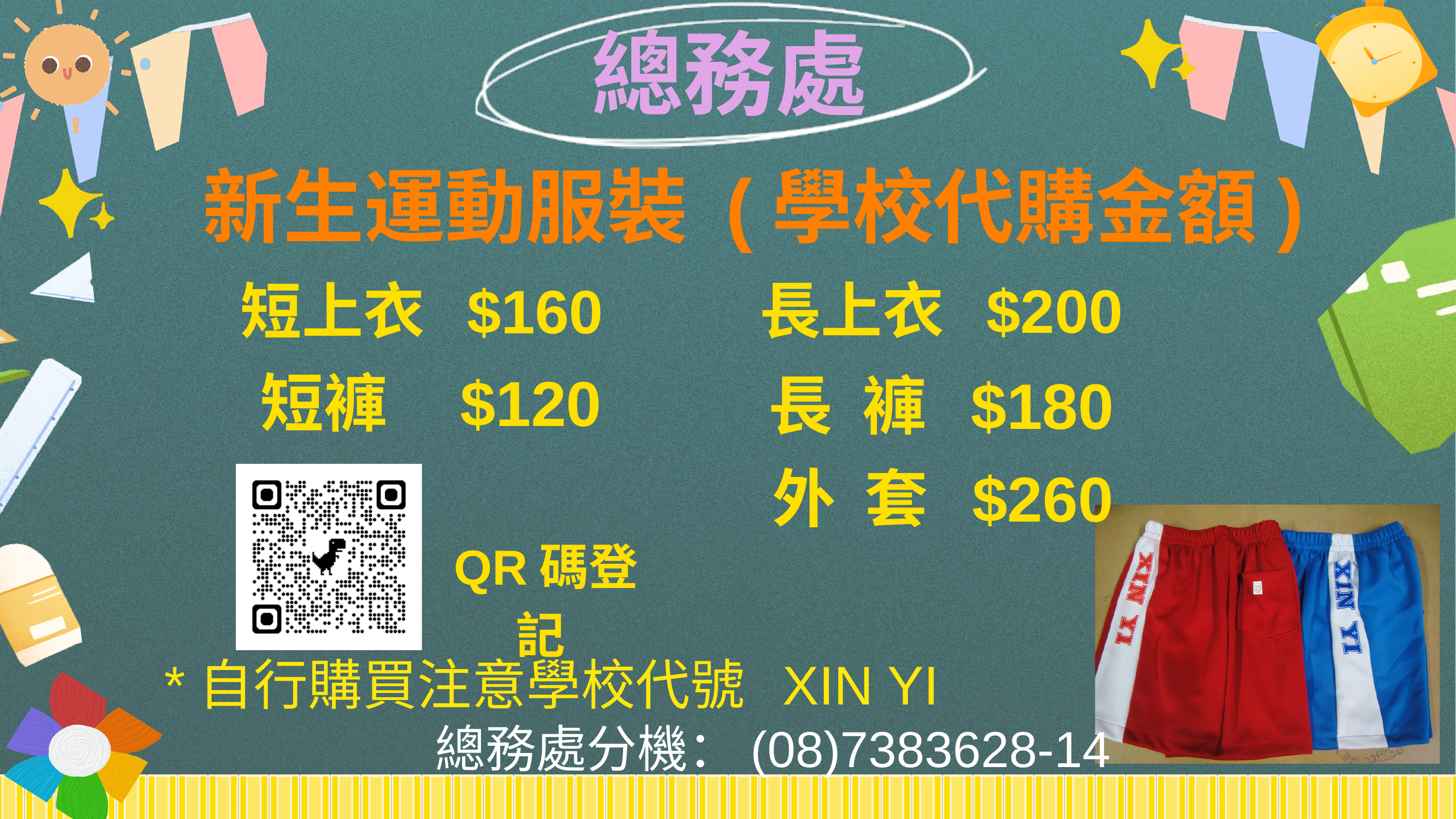

總務處

新生運動服裝 (學校代購金額)

長上衣  $200
短上衣  $160
短褲    $120
長  褲  $180

外  套  $260

QR碼登記

*自行購買注意學校代號  XIN YI

總務處分機：(08)7383628-14